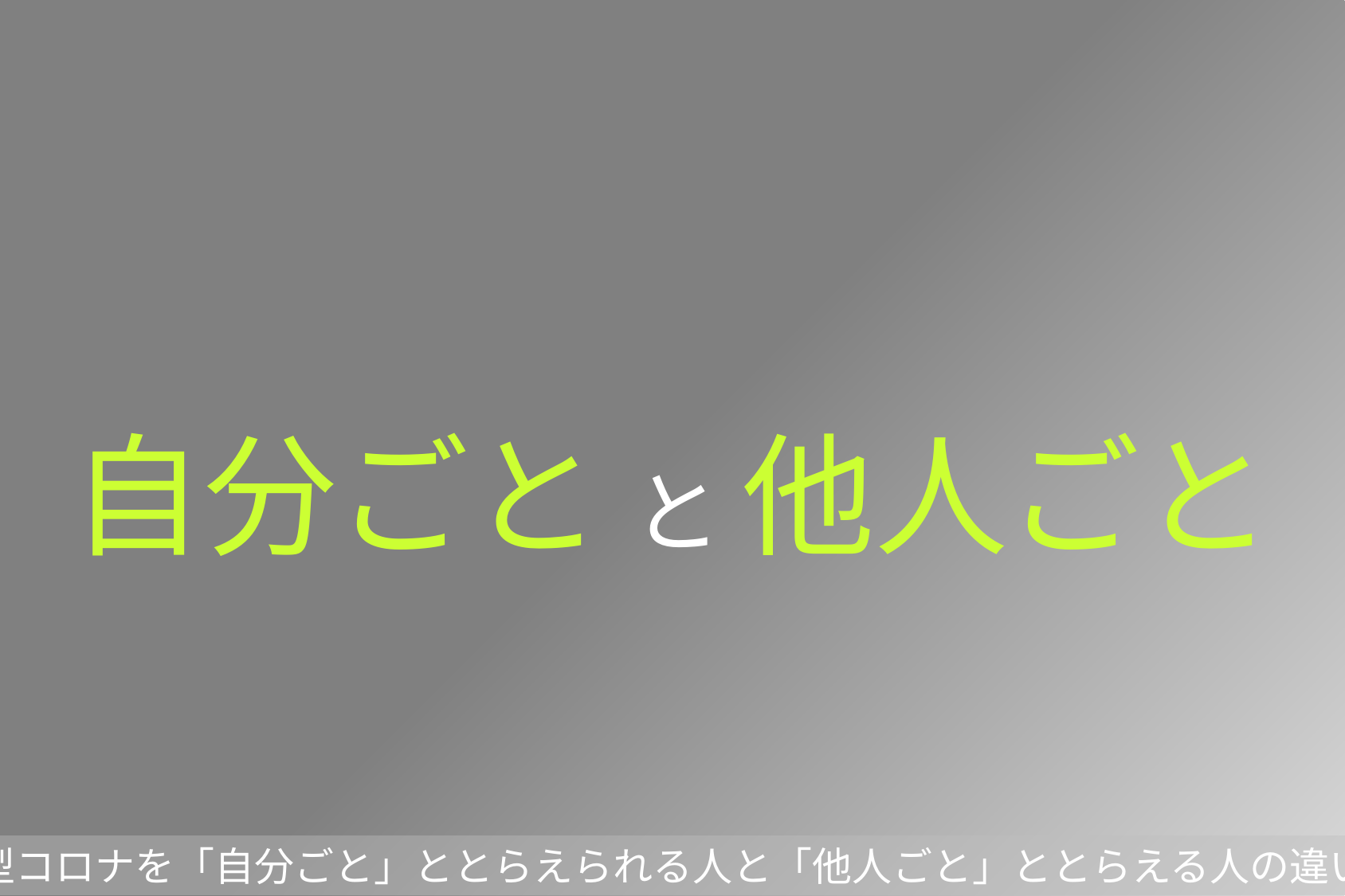

自分ごと と 他人ごと
新型コロナを「自分ごと」ととらえられる人と「他人ごと」ととらえる人の違いは